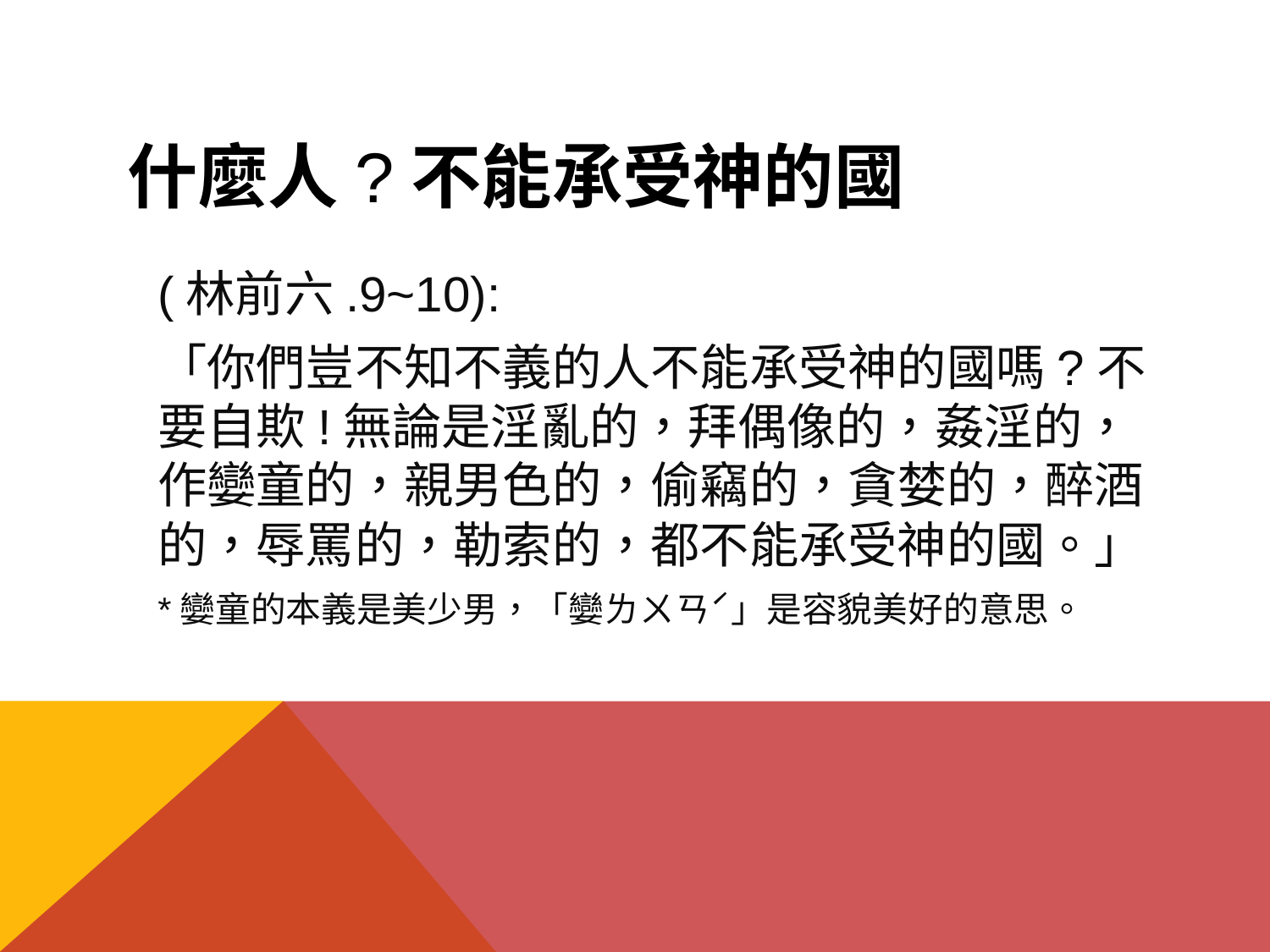

# 什麼人?不能承受神的國
(林前六.9~10):
「你們豈不知不義的人不能承受神的國嗎?不要自欺!無論是淫亂的，拜偶像的，姦淫的，作孌童的，親男色的，偷竊的，貪婪的，醉酒的，辱罵的，勒索的，都不能承受神的國。」
*孌童的本義是美少男，「孌ㄌㄨㄢˊ」是容貌美好的意思。